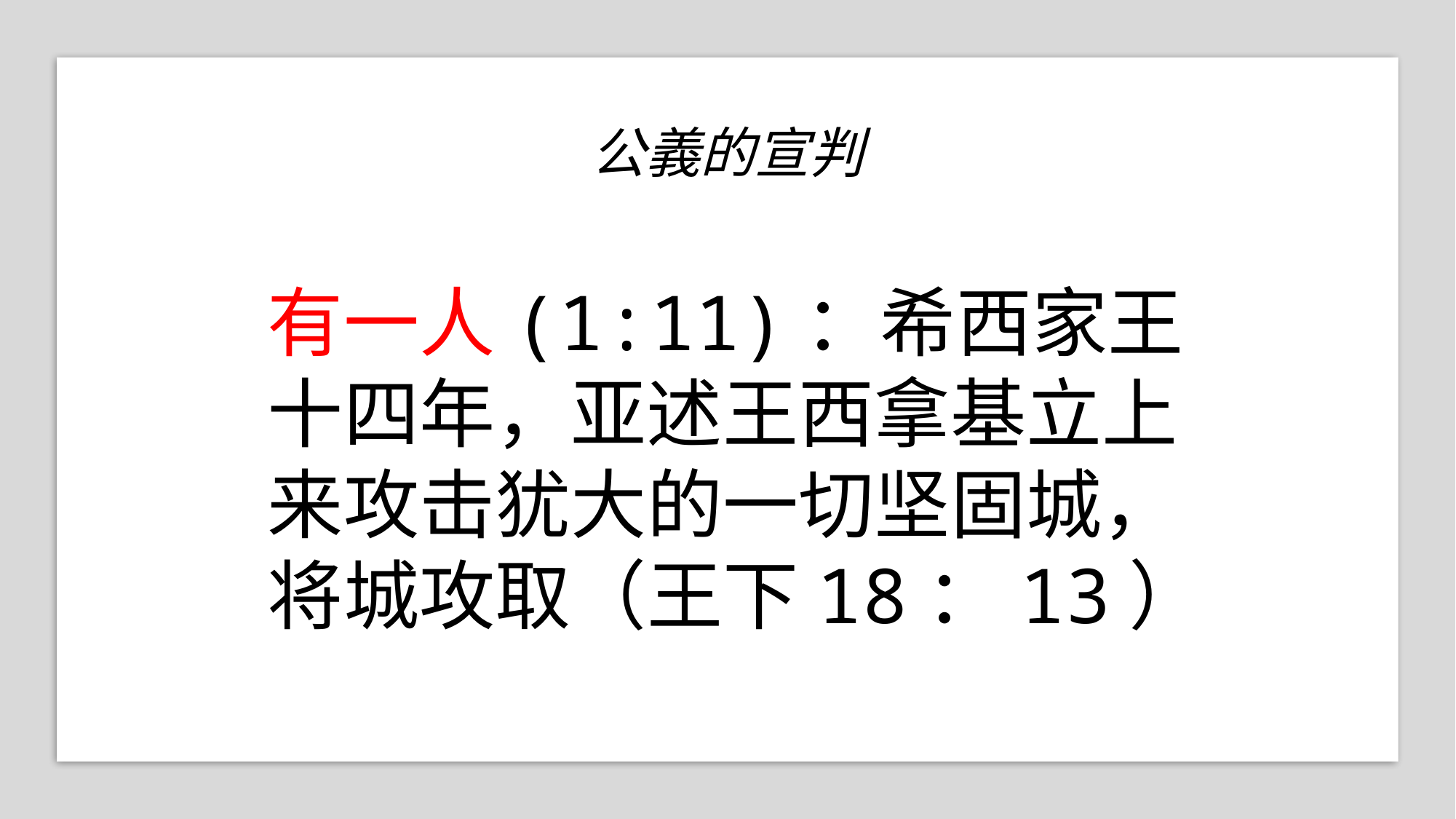

公義的宣判

有一人(1:11)：希西家王十四年，亚述王西拿基立上来攻击犹大的一切坚固城，将城攻取（王下18：13）
24